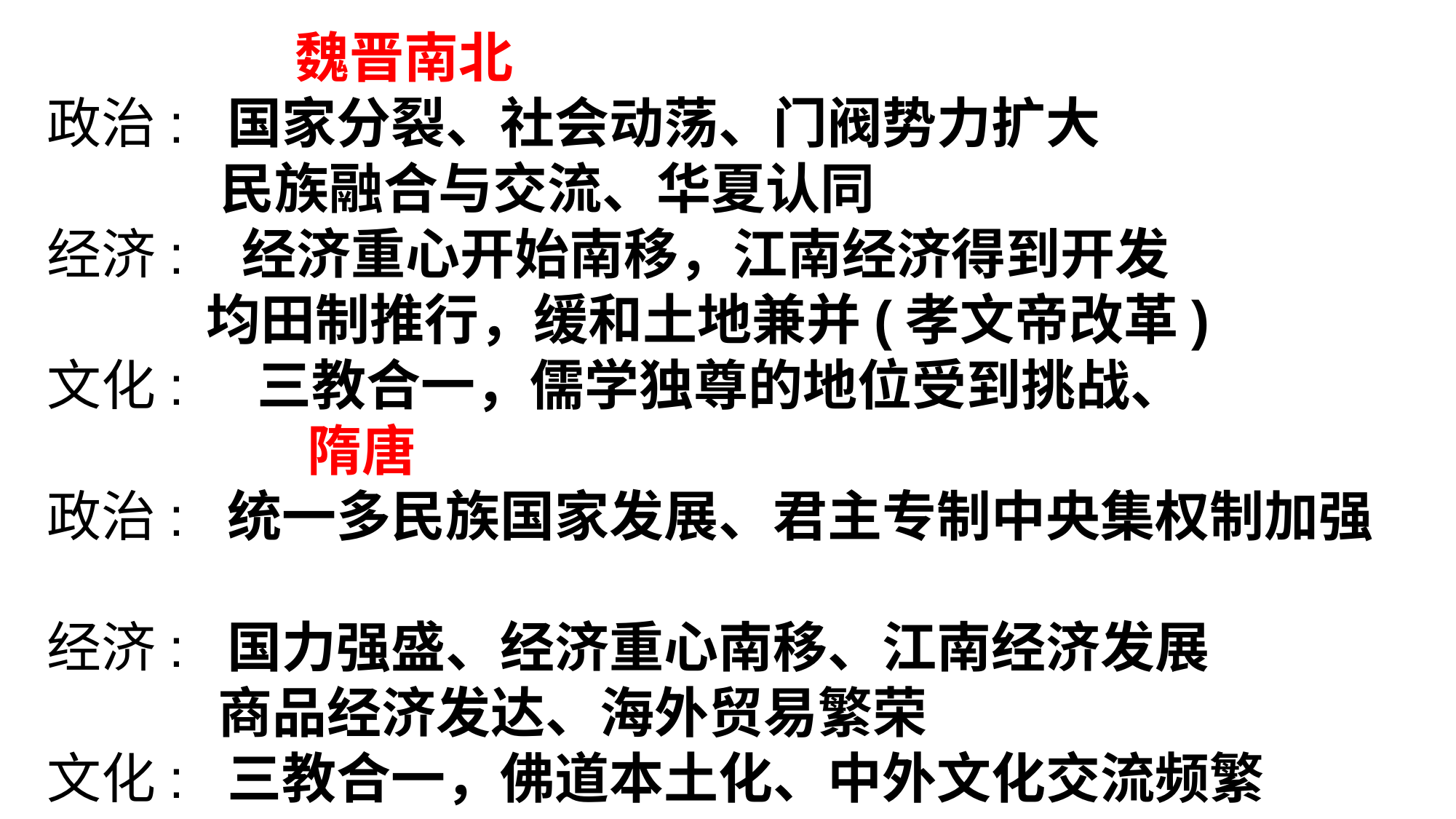

魏晋南北
政治:  国家分裂、社会动荡、门阀势力扩大
             民族融合与交流、华夏认同
经济:   经济重心开始南移，江南经济得到开发
            均田制推行，缓和土地兼并(孝文帝改革)
文化:    三教合一，儒学独尊的地位受到挑战、
                    隋唐
政治:  统一多民族国家发展、君主专制中央集权制加强
经济:  国力强盛、经济重心南移、江南经济发展
             商品经济发达、海外贸易繁荣
文化:  三教合一，佛道本土化、中外文化交流频繁